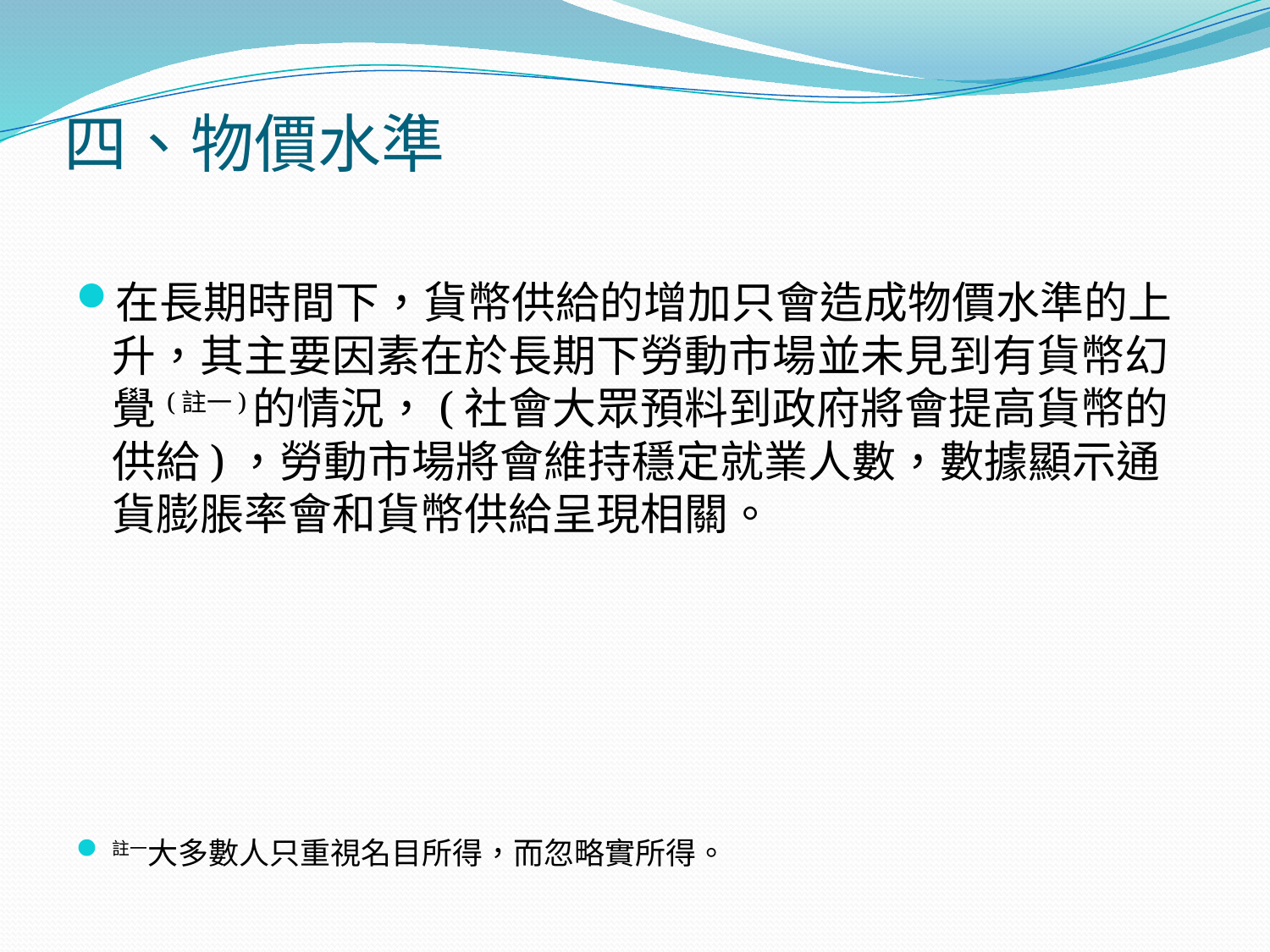

# 四、物價水準
在長期時間下，貨幣供給的增加只會造成物價水準的上升，其主要因素在於長期下勞動市場並未見到有貨幣幻覺(註一)的情況，(社會大眾預料到政府將會提高貨幣的供給)，勞動市場將會維持穩定就業人數，數據顯示通貨膨脹率會和貨幣供給呈現相關。

註一大多數人只重視名目所得，而忽略實所得。